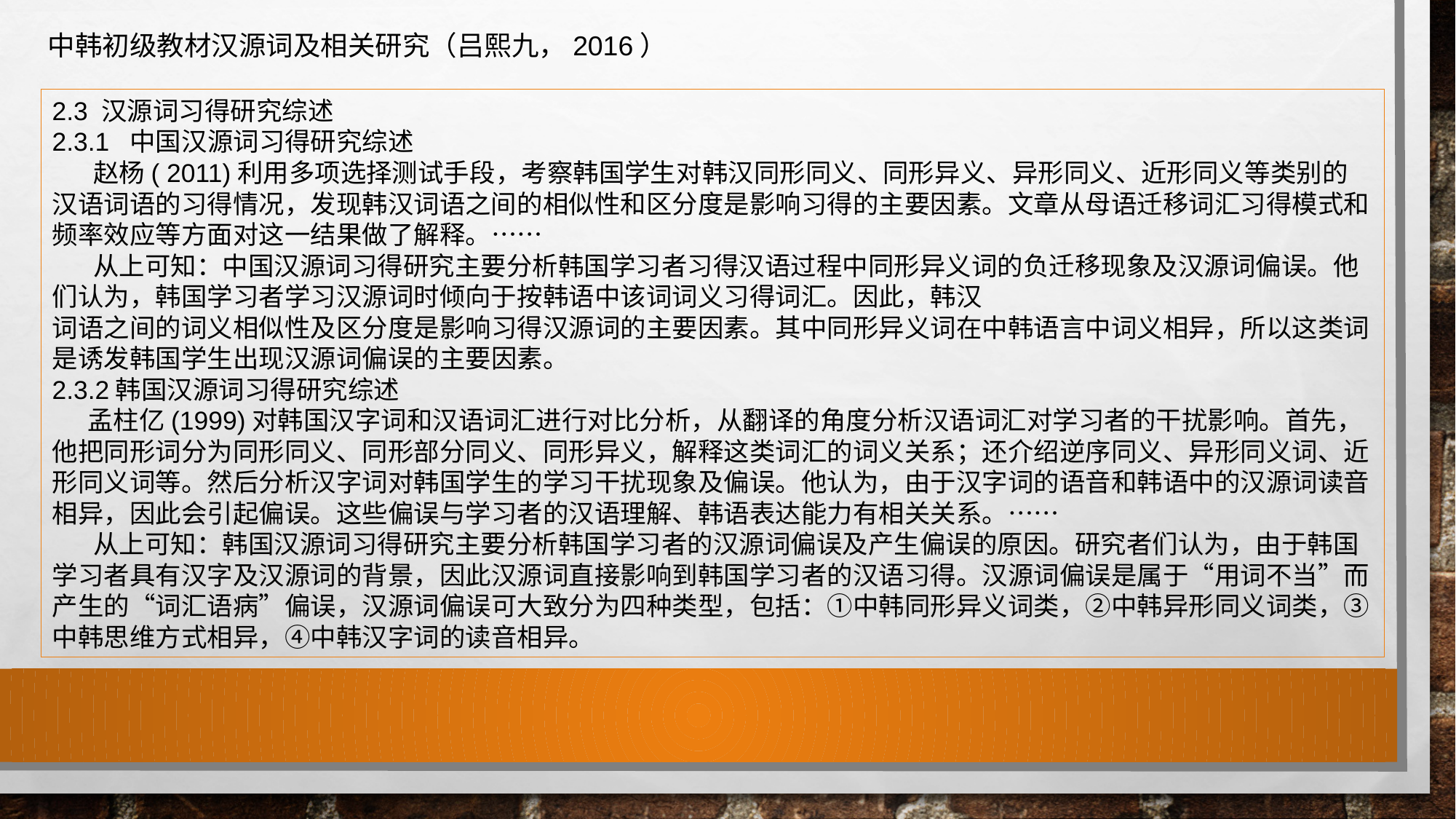

中韩初级教材汉源词及相关研究（吕熙九，2016）

2.3 汉源词习得研究综述
2.3.1  中国汉源词习得研究综述
      赵杨( 2011)利用多项选择测试手段，考察韩国学生对韩汉同形同义、同形异义、异形同义、近形同义等类别的汉语词语的习得情况，发现韩汉词语之间的相似性和区分度是影响习得的主要因素。文章从母语迁移词汇习得模式和频率效应等方面对这一结果做了解释。……
      从上可知：中国汉源词习得研究主要分析韩国学习者习得汉语过程中同形异义词的负迁移现象及汉源词偏误。他们认为，韩国学习者学习汉源词时倾向于按韩语中该词词义习得词汇。因此，韩汉
词语之间的词义相似性及区分度是影响习得汉源词的主要因素。其中同形异义词在中韩语言中词义相异，所以这类词是诱发韩国学生出现汉源词偏误的主要因素。
2.3.2韩国汉源词习得研究综述
     孟柱亿(1999)对韩国汉字词和汉语词汇进行对比分析，从翻译的角度分析汉语词汇对学习者的干扰影响。首先，他把同形词分为同形同义、同形部分同义、同形异义，解释这类词汇的词义关系；还介绍逆序同义、异形同义词、近形同义词等。然后分析汉字词对韩国学生的学习干扰现象及偏误。他认为，由于汉字词的语音和韩语中的汉源词读音相异，因此会引起偏误。这些偏误与学习者的汉语理解、韩语表达能力有相关关系。……
      从上可知：韩国汉源词习得研究主要分析韩国学习者的汉源词偏误及产生偏误的原因。研究者们认为，由于韩国学习者具有汉字及汉源词的背景，因此汉源词直接影响到韩国学习者的汉语习得。汉源词偏误是属于“用词不当”而产生的“词汇语病”偏误，汉源词偏误可大致分为四种类型，包括：①中韩同形异义词类，②中韩异形同义词类，③中韩思维方式相异，④中韩汉字词的读音相异。